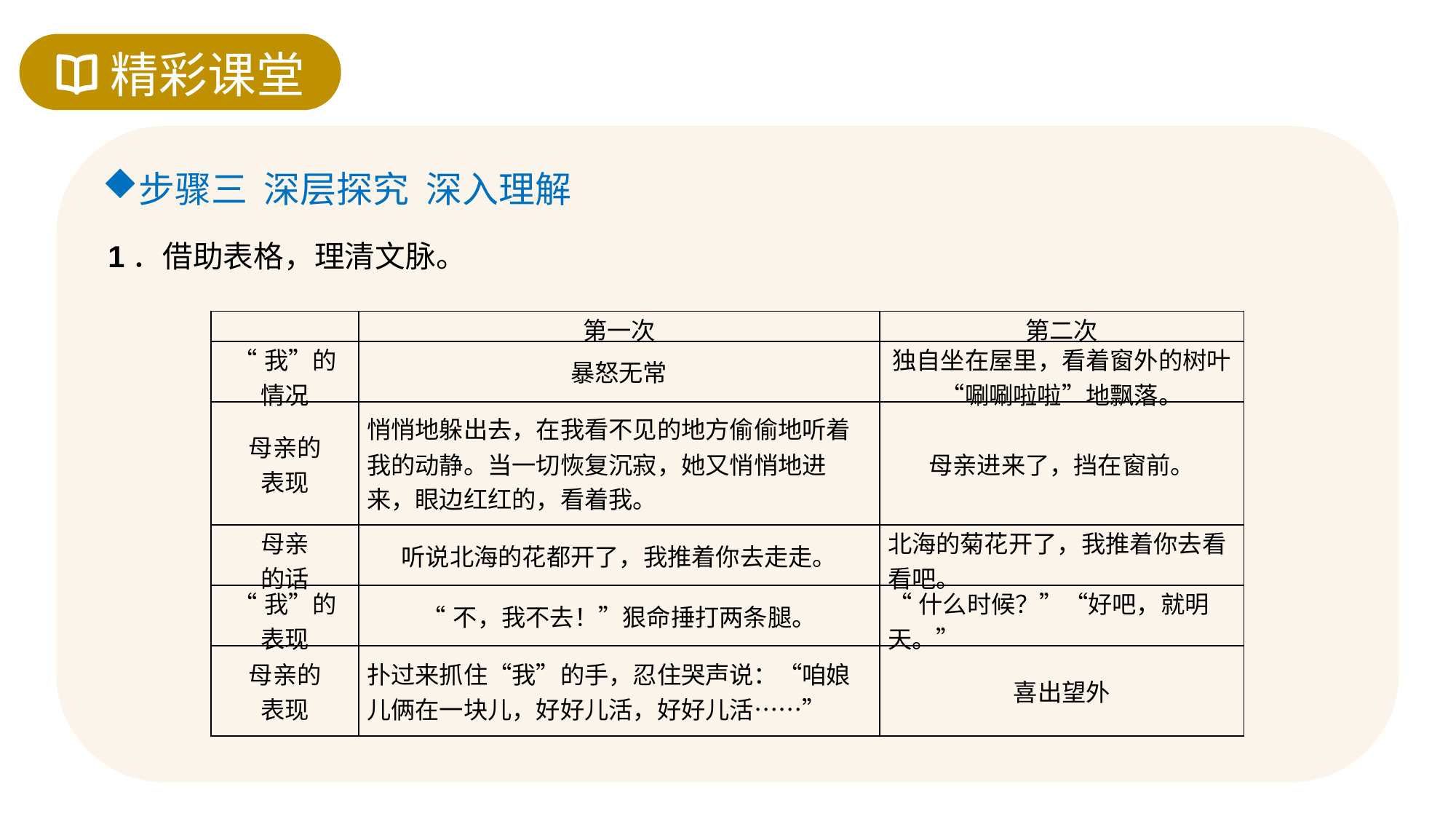

精彩课堂

步骤三  深层探究  深入理解
1．借助表格，理清文脉。
|  | 第一次 | 第二次 |
| --- | --- | --- |
| “我”的 情况 | 暴怒无常 | 独自坐在屋里，看着窗外的树叶“唰唰啦啦”地飘落。 |
| 母亲的 表现 | 悄悄地躲出去，在我看不见的地方偷偷地听着我的动静。当一切恢复沉寂，她又悄悄地进来，眼边红红的，看着我。 | 母亲进来了，挡在窗前。 |
| 母亲 的话 | 听说北海的花都开了，我推着你去走走。 | 北海的菊花开了，我推着你去看看吧。 |
| “我”的 表现 | “不，我不去！”狠命捶打两条腿。 | “什么时候？”“好吧，就明天。” |
| 母亲的 表现 | 扑过来抓住“我”的手，忍住哭声说：“咱娘儿俩在一块儿，好好儿活，好好儿活……” | 喜出望外 |